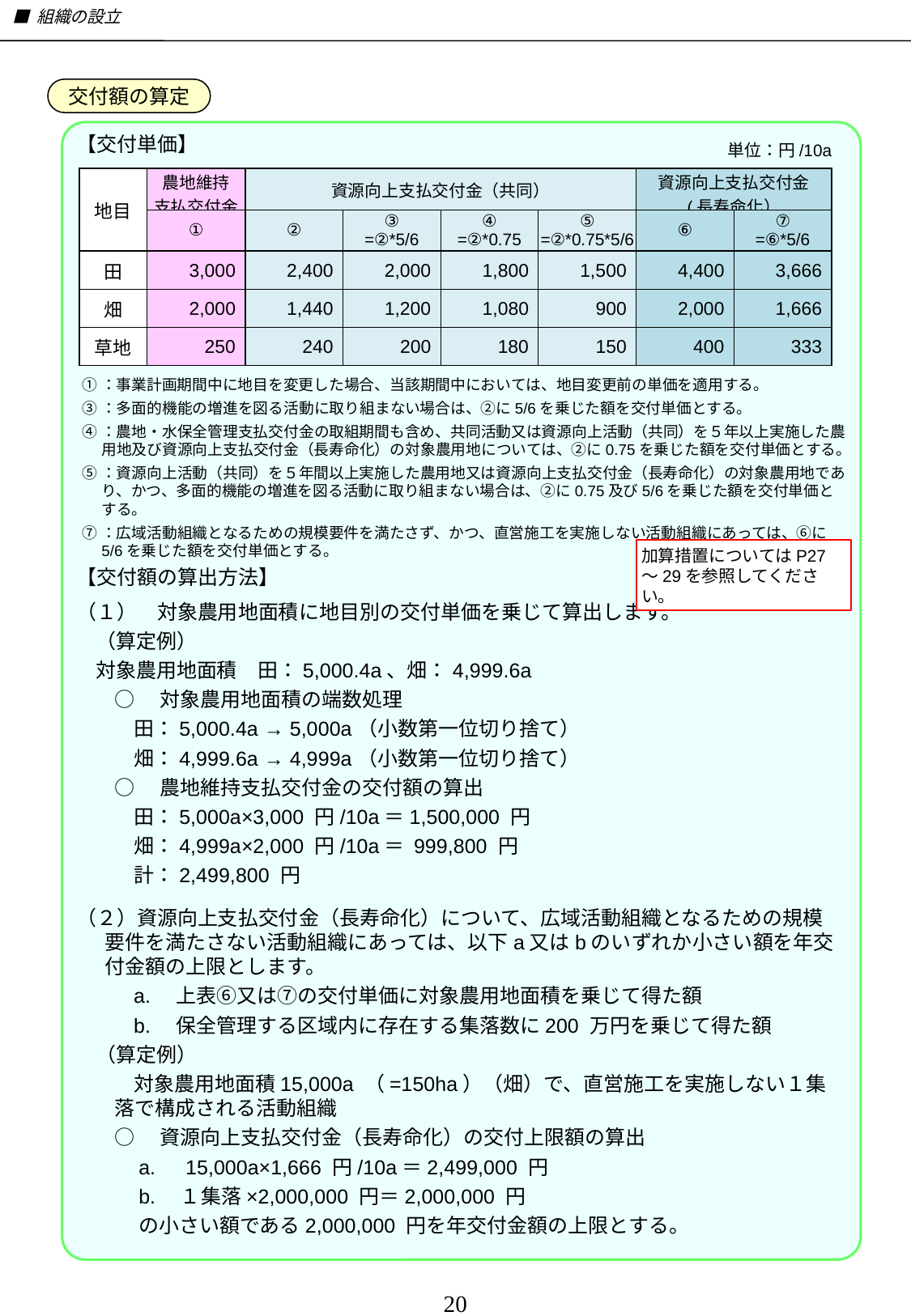

■ 組織の設立

交付額の算定

【交付単価】
単位：円/10a
| 地目 | 農地維持 支払交付金 | 資源向上支払交付金（共同） |  |  |  | 資源向上支払交付金 (長寿命化） |  |
| --- | --- | --- | --- | --- | --- | --- | --- |
|  | ① | ② | ③ =②\*5/6 | ④ =②\*0.75 | ⑤ =②\*0.75\*5/6 | ⑥ | ⑦ =⑥\*5/6 |
| 田 | 3,000 | 2,400 | 2,000 | 1,800 | 1,500 | 4,400 | 3,666 |
| 畑 | 2,000 | 1,440 | 1,200 | 1,080 | 900 | 2,000 | 1,666 |
| 草地 | 250 | 240 | 200 | 180 | 150 | 400 | 333 |
①：事業計画期間中に地目を変更した場合、当該期間中においては、地目変更前の単価を適用する。
③：多面的機能の増進を図る活動に取り組まない場合は、②に5/6を乗じた額を交付単価とする。
④：農地・水保全管理支払交付金の取組期間も含め、共同活動又は資源向上活動（共同）を５年以上実施した農用地及び資源向上支払交付金（長寿命化）の対象農用地については、②に0.75を乗じた額を交付単価とする。
⑤：資源向上活動（共同）を５年間以上実施した農用地又は資源向上支払交付金（長寿命化）の対象農用地であり、かつ、多面的機能の増進を図る活動に取り組まない場合は、②に0.75及び5/6を乗じた額を交付単価とする。
⑦：広域活動組織となるための規模要件を満たさず、かつ、直営施工を実施しない活動組織にあっては、⑥に5/6を乗じた額を交付単価とする。
加算措置についてはP27～29を参照してください。
【交付額の算出方法】
（１）　対象農用地面積に地目別の交付単価を乗じて算出します。
（算定例）
対象農用地面積　田：5,000.4a、畑：4,999.6a
○　対象農用地面積の端数処理
田：5,000.4a → 5,000a（小数第一位切り捨て）
畑：4,999.6a → 4,999a（小数第一位切り捨て）
○　農地維持支払交付金の交付額の算出
田：5,000a×3,000 円/10a＝1,500,000 円
畑：4,999a×2,000 円/10a＝ 999,800 円
計：2,499,800 円
（２）資源向上支払交付金（長寿命化）について、広域活動組織となるための規模要件を満たさない活動組織にあっては、以下a又はbのいずれか小さい額を年交付金額の上限とします。
a.　上表⑥又は⑦の交付単価に対象農用地面積を乗じて得た額
b.　保全管理する区域内に存在する集落数に200 万円を乗じて得た額
（算定例）
対象農用地面積15,000a （=150ha）（畑）で、直営施工を実施しない１集落で構成される活動組織
○　資源向上支払交付金（長寿命化）の交付上限額の算出
a.　15,000a×1,666 円/10a＝2,499,000 円
b.　１集落×2,000,000 円＝2,000,000 円
の小さい額である2,000,000 円を年交付金額の上限とする。
20